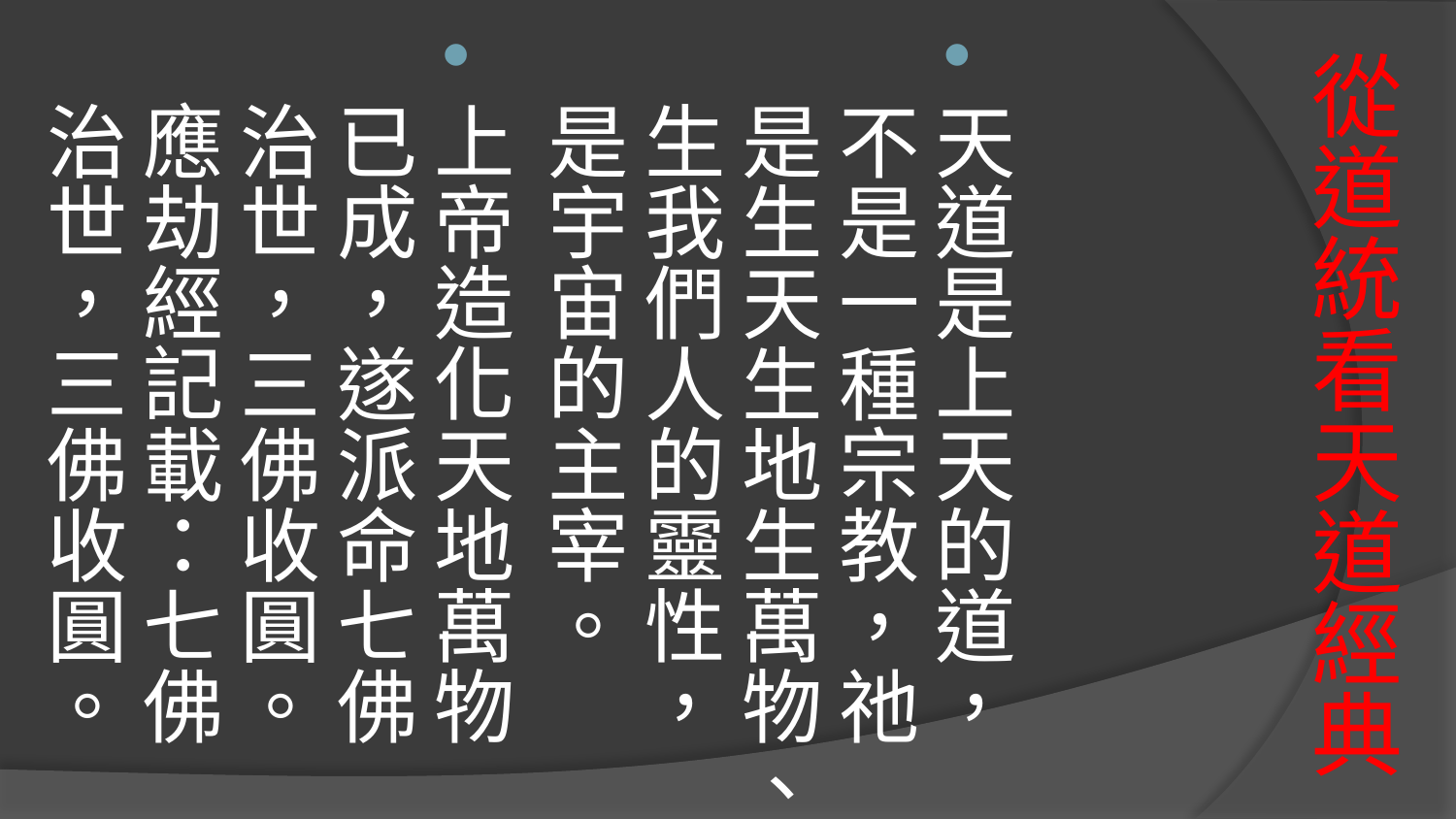

天道是上天的道，不是一種宗教，祂是生天生地生萬物、生我們人的靈性，是宇宙的主宰。
上帝造化天地萬物已成，遂派命七佛治世，三佛收圓。應劫經記載：七佛治世，三佛收圓。
# 從道統看天道經典